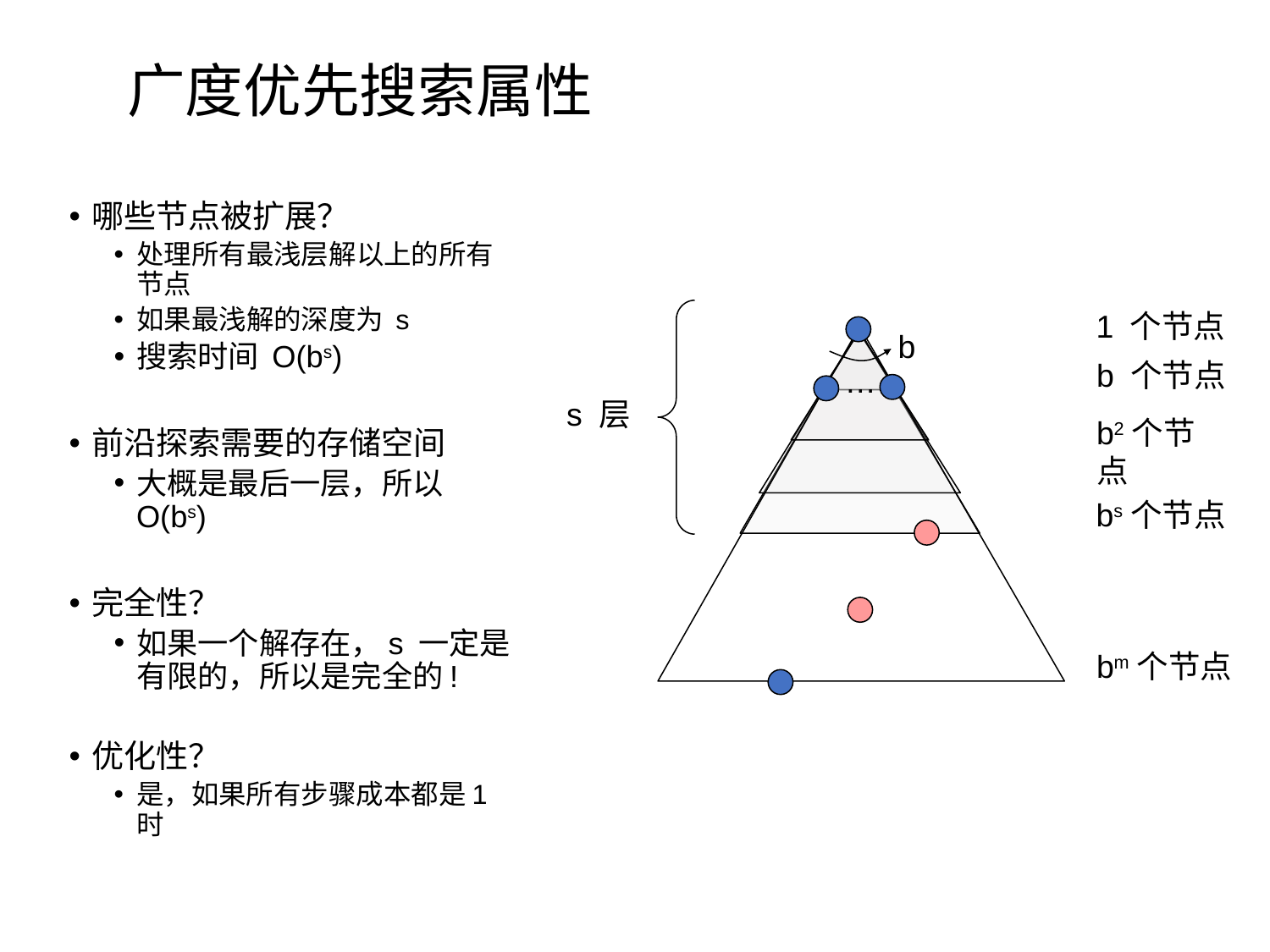

# 广度优先搜索属性
哪些节点被扩展？
处理所有最浅层解以上的所有节点
如果最浅解的深度为 s
搜索时间 O(bs)

前沿探索需要的存储空间
大概是最后一层，所以 O(bs)

完全性？
如果一个解存在，s 一定是有限的，所以是完全的!

优化性？
是，如果所有步骤成本都是1时

1 个节点

b

b 个节点

…

s 层
b2个节点
bs个节点

bm个节点